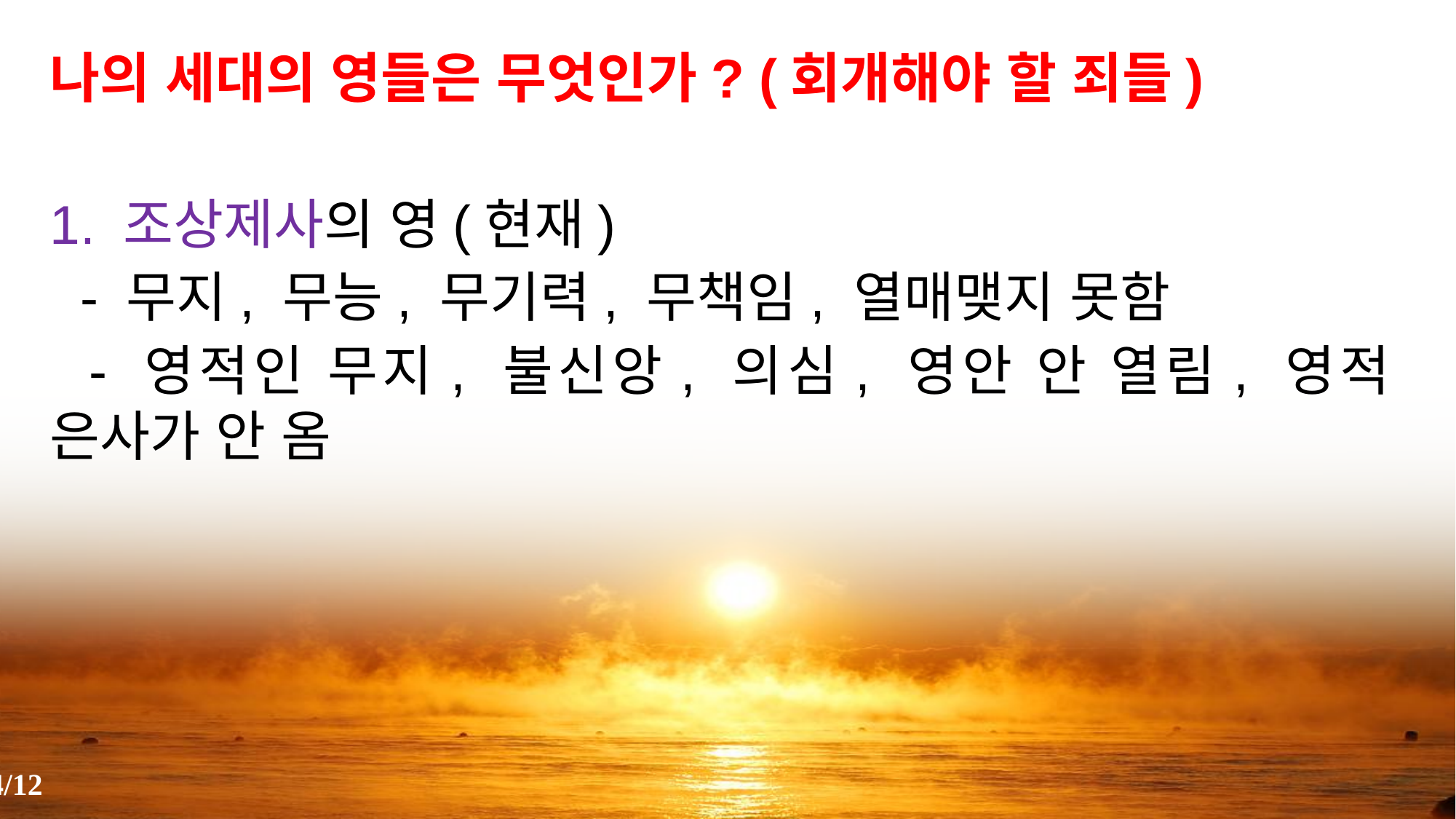

나의 세대의 영들은 무엇인가? (회개해야 할 죄들)

1. 조상제사의 영(현재)
  - 무지, 무능, 무기력, 무책임, 열매맺지 못함
  - 영적인 무지, 불신앙, 의심, 영안 안 열림, 영적 은사가 안 옴